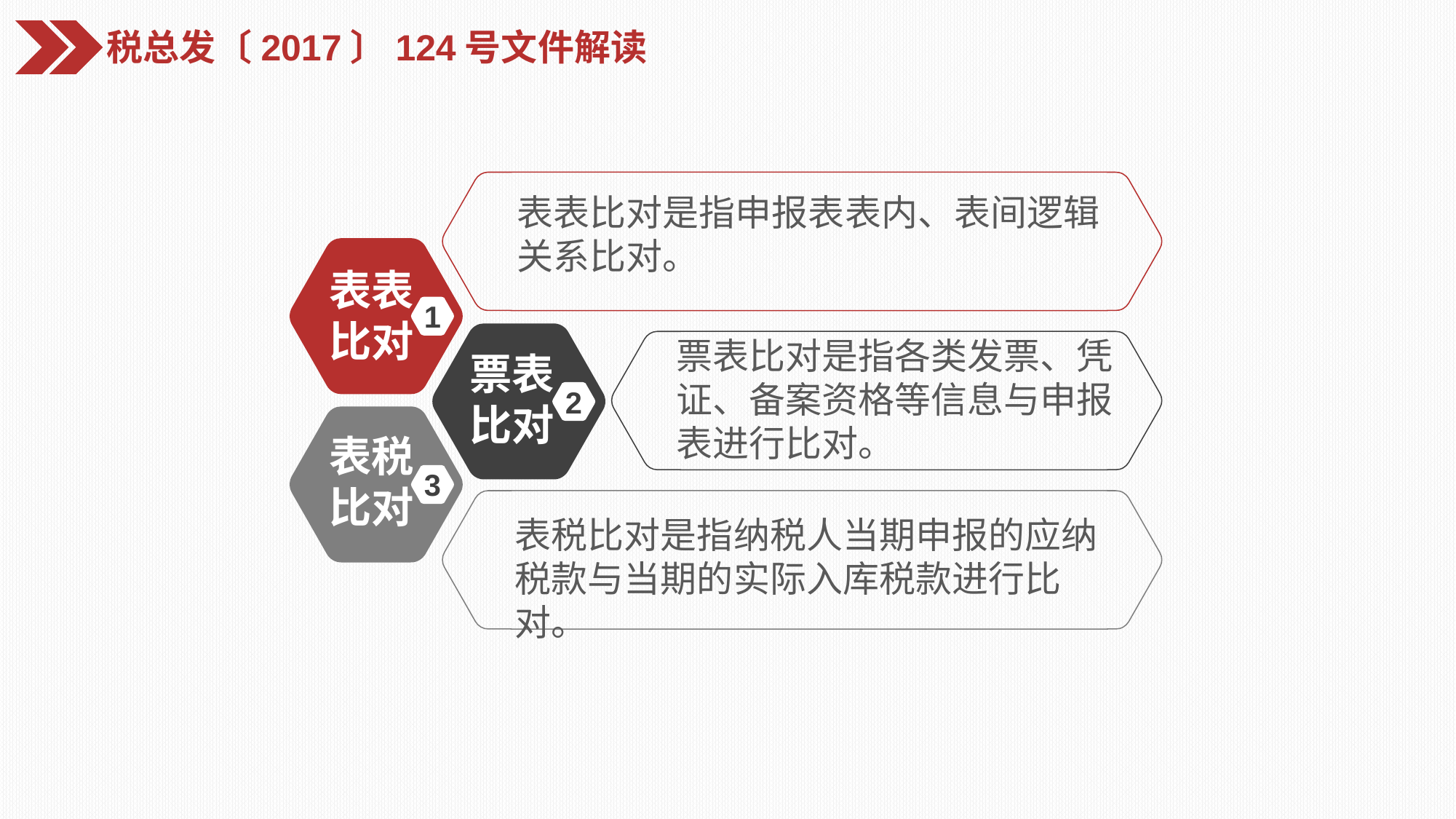

税总发〔2017〕124号文件解读

表表比对是指申报表表内、表间逻辑关系比对。

表表比对

1

票表比对是指各类发票、凭证、备案资格等信息与申报表进行比对。

票表比对

2

表税比对

3

表税比对是指纳税人当期申报的应纳税款与当期的实际入库税款进行比对。